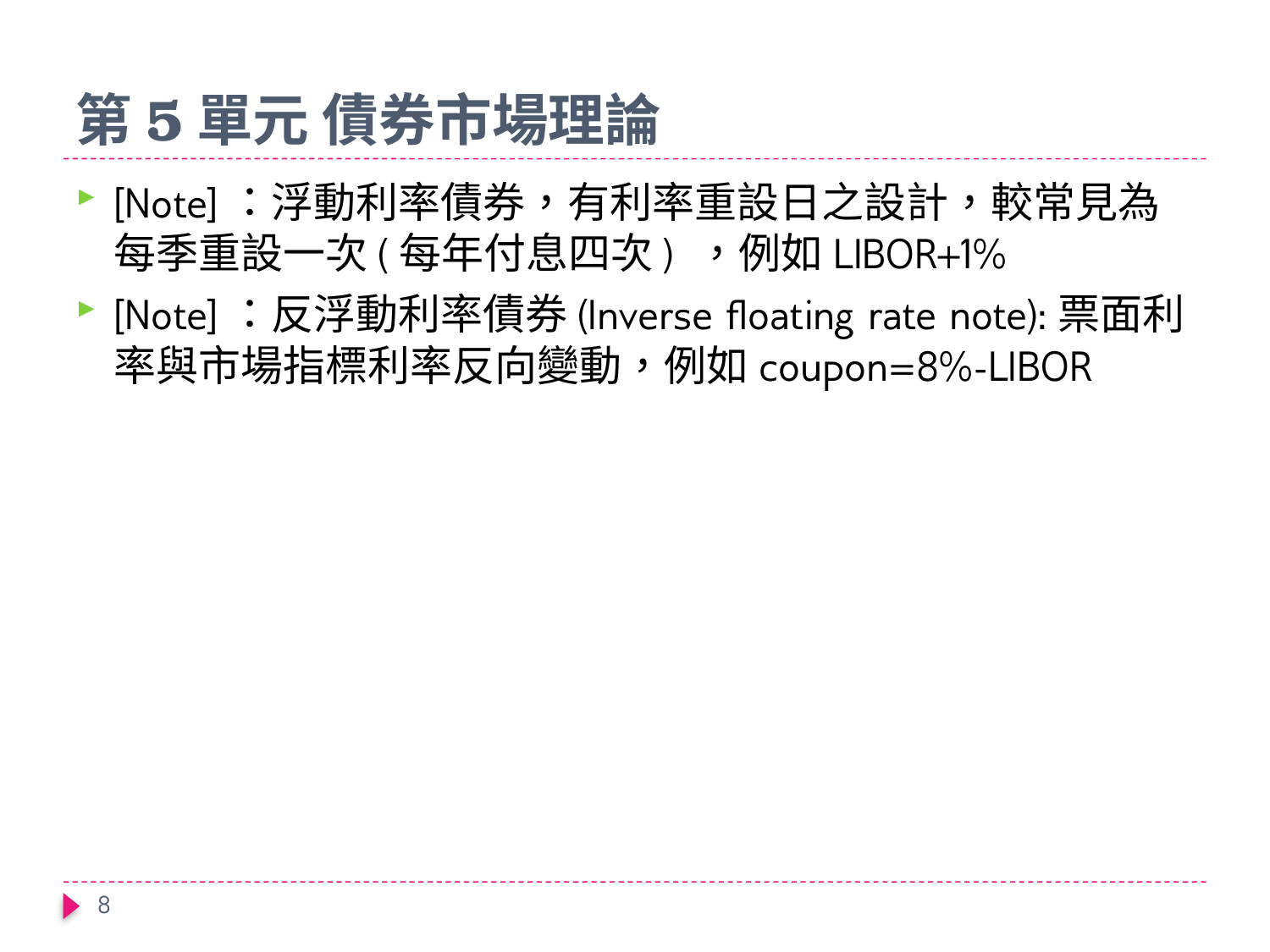

# 第5單元 債券市場理論
[Note]：浮動利率債券，有利率重設日之設計，較常見為每季重設一次(每年付息四次) ，例如LIBOR+1%
[Note]：反浮動利率債券(Inverse floating rate note):票面利率與市場指標利率反向變動，例如coupon=8%-LIBOR
8